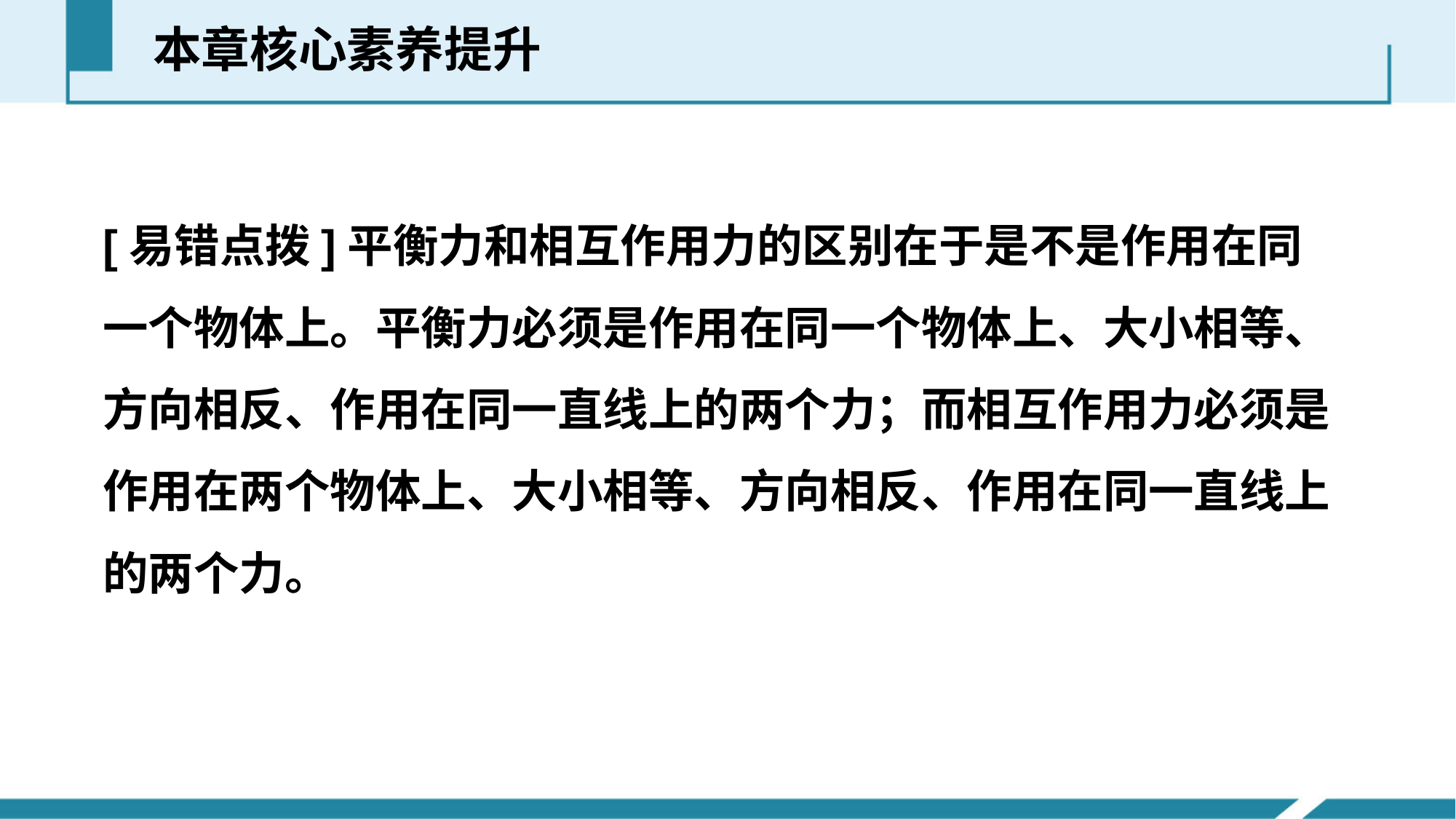

本章核心素养提升
[易错点拨]平衡力和相互作用力的区别在于是不是作用在同一个物体上。平衡力必须是作用在同一个物体上、大小相等、方向相反、作用在同一直线上的两个力；而相互作用力必须是作用在两个物体上、大小相等、方向相反、作用在同一直线上的两个力。